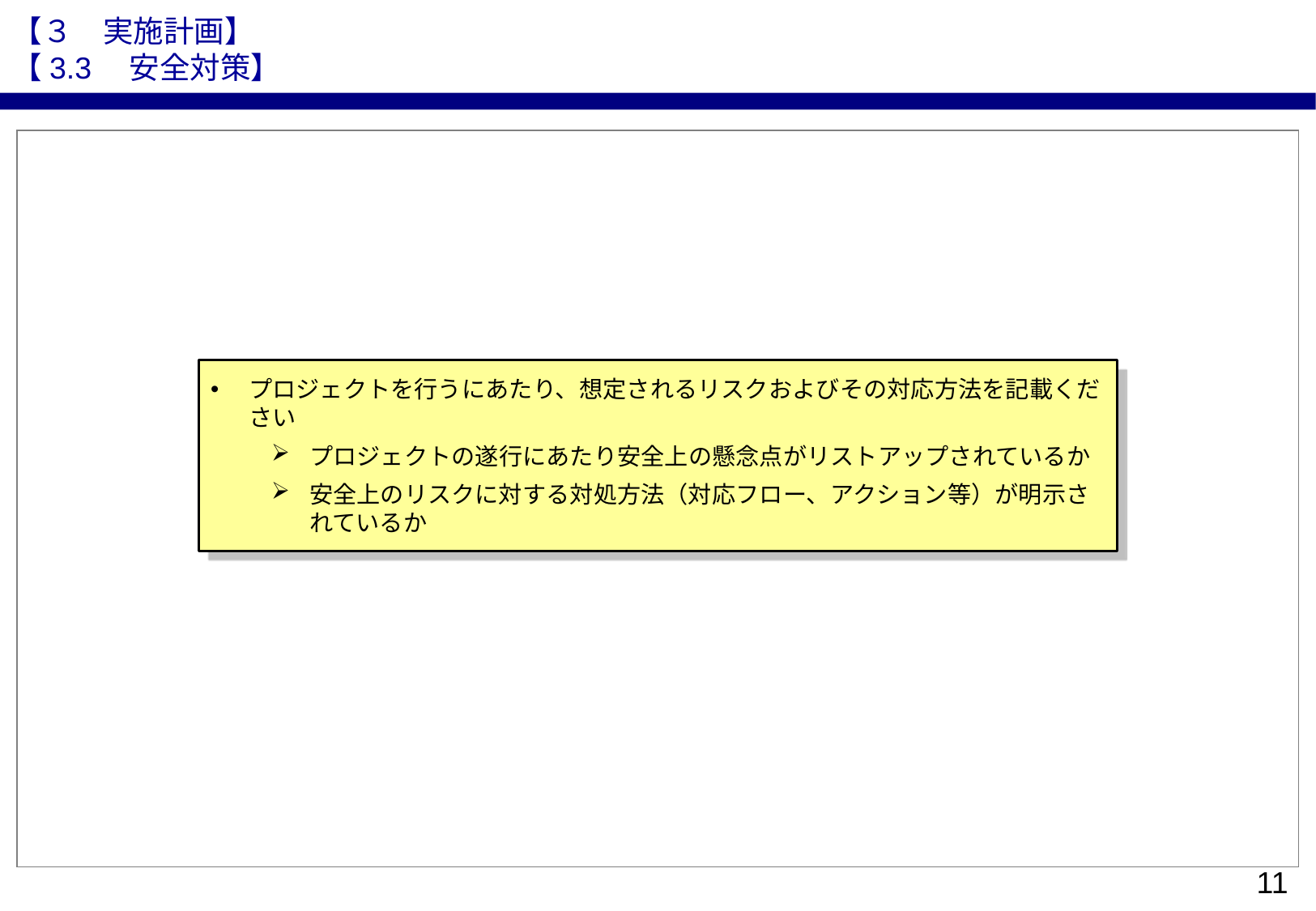

【３　実施計画】
【3.3　安全対策】

プロジェクトを行うにあたり、想定されるリスクおよびその対応方法を記載ください
プロジェクトの遂行にあたり安全上の懸念点がリストアップされているか
安全上のリスクに対する対処方法（対応フロー、アクション等）が明示されているか